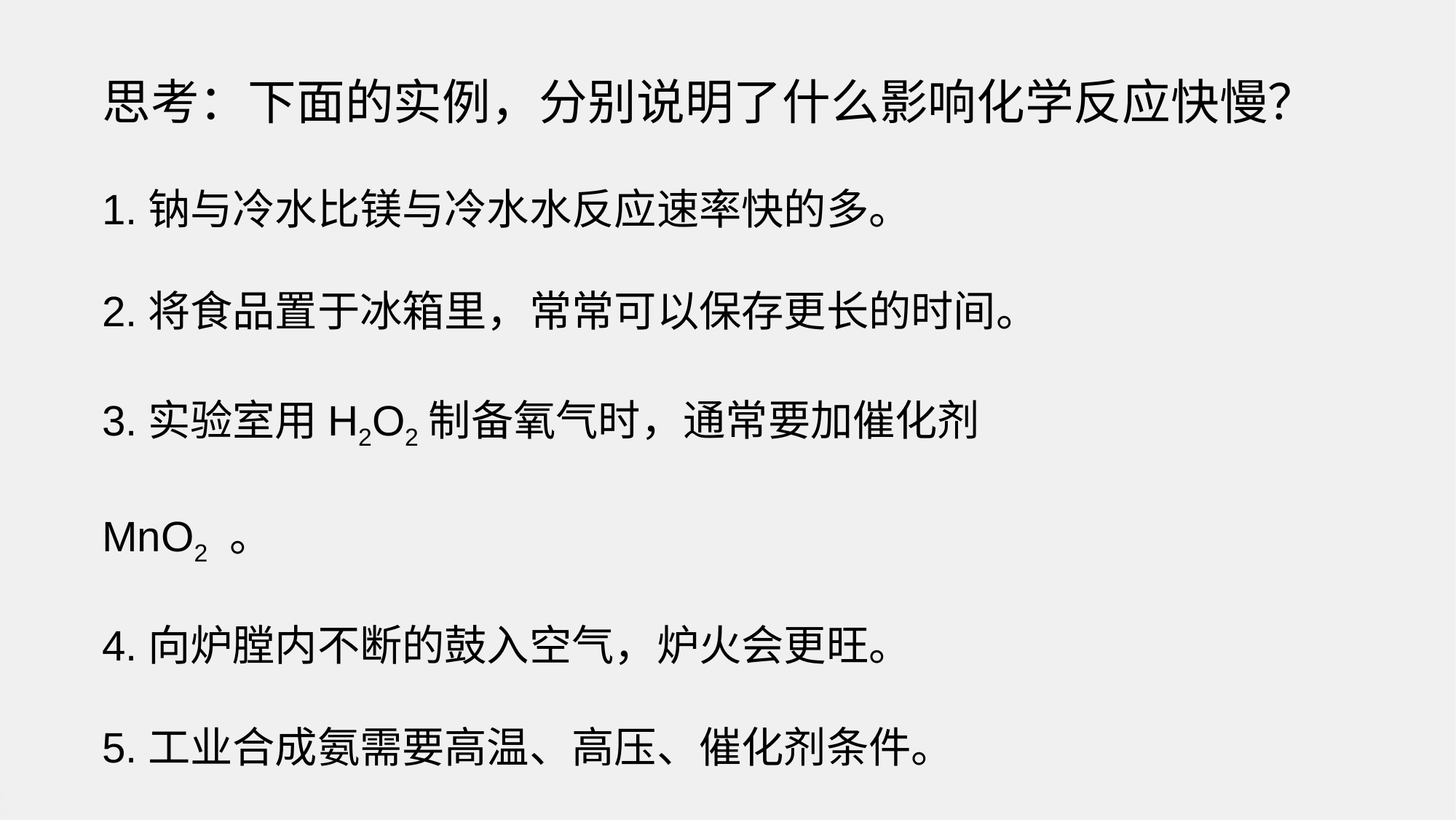

思考：下面的实例，分别说明了什么影响化学反应快慢？
1.钠与冷水比镁与冷水水反应速率快的多。
2.将食品置于冰箱里，常常可以保存更长的时间。
3.实验室用H2O2制备氧气时，通常要加催化剂MnO2 。
4.向炉膛内不断的鼓入空气，炉火会更旺。
5.工业合成氨需要高温、高压、催化剂条件。